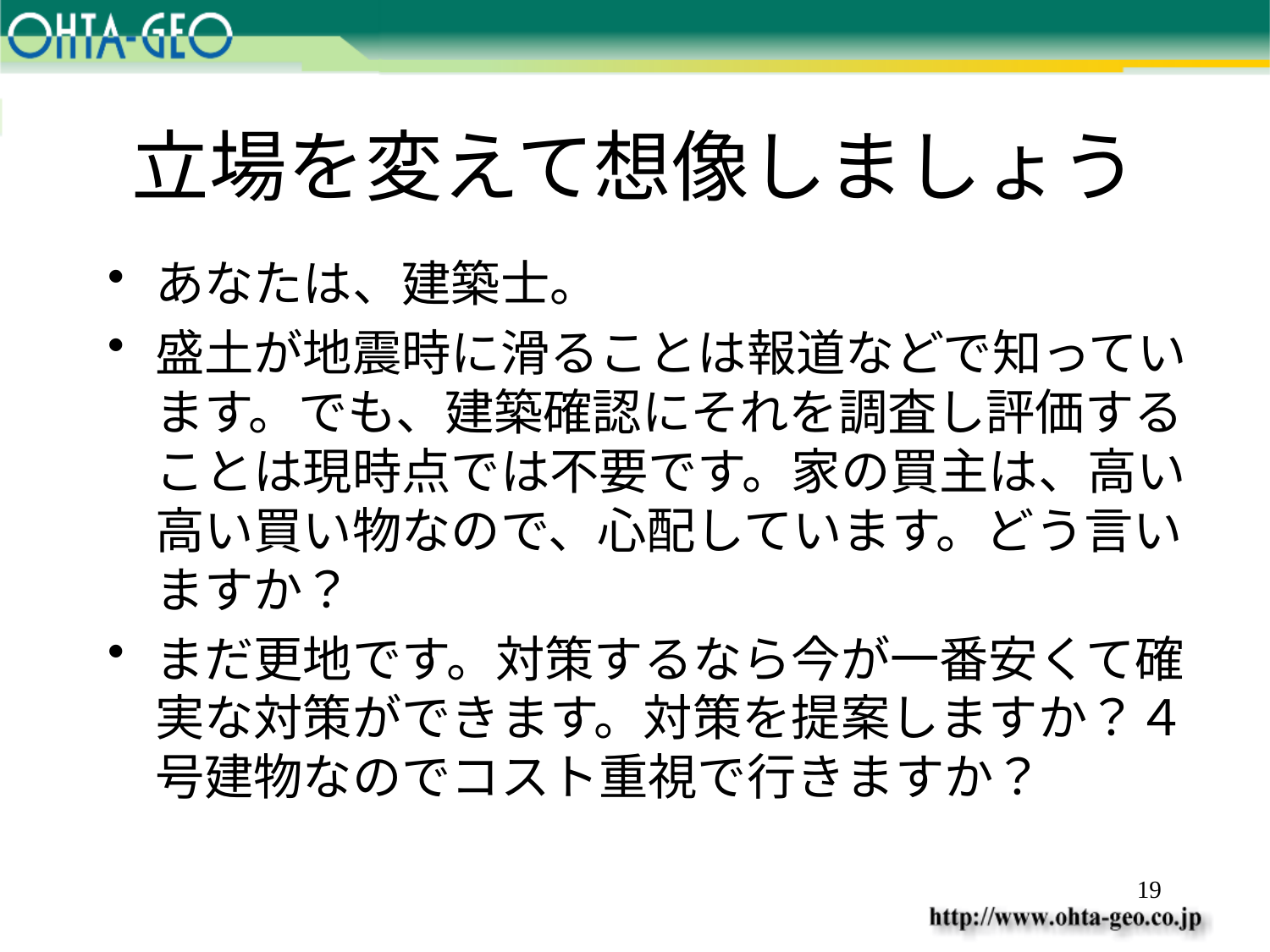

# 立場を変えて想像しましょう
あなたは、建築士。
盛土が地震時に滑ることは報道などで知っています。でも、建築確認にそれを調査し評価することは現時点では不要です。家の買主は、高い高い買い物なので、心配しています。どう言いますか？
まだ更地です。対策するなら今が一番安くて確実な対策ができます。対策を提案しますか？４号建物なのでコスト重視で行きますか？
19